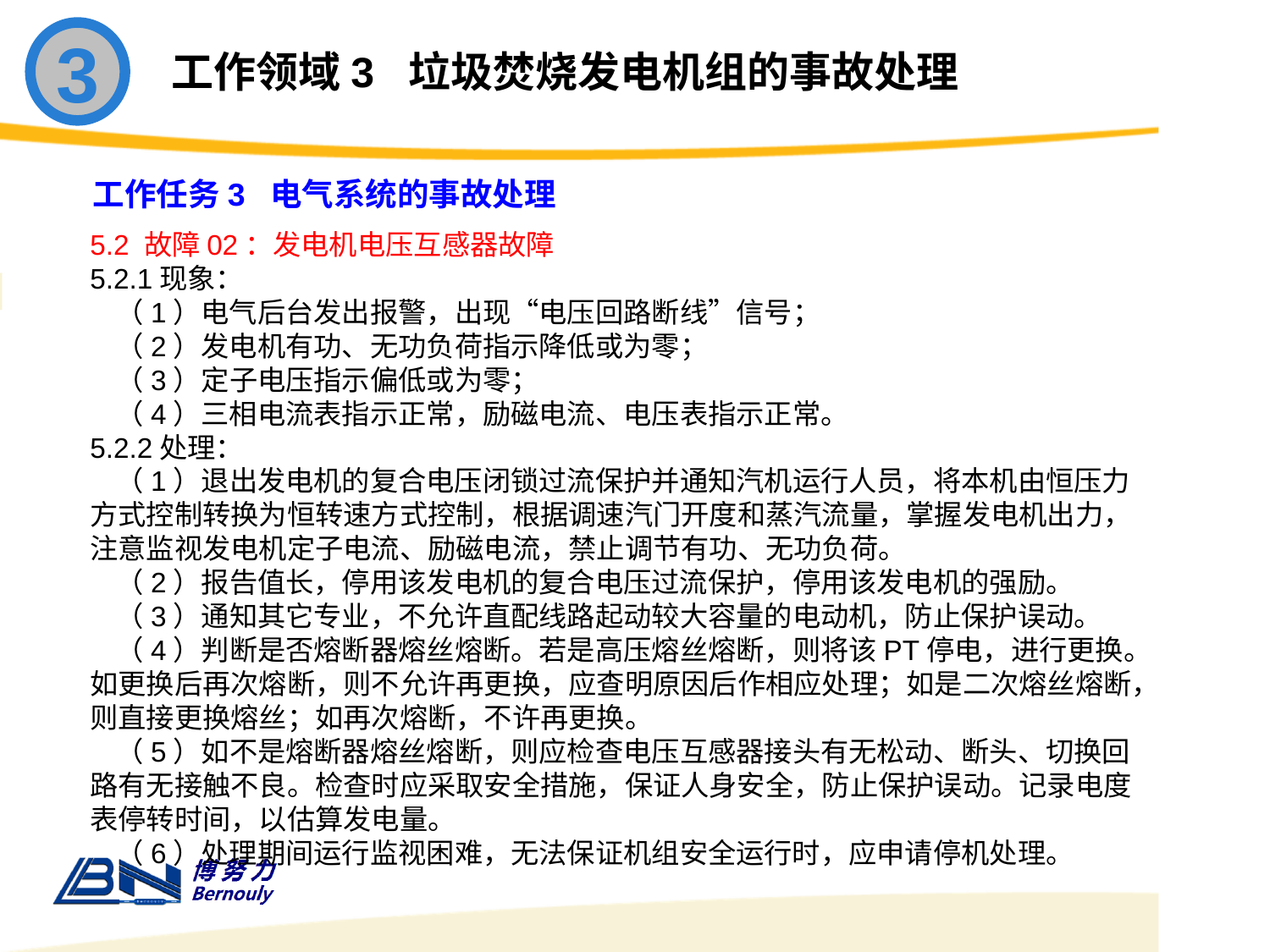

3
工作领域3  垃圾焚烧发电机组的事故处理
工作任务3  电气系统的事故处理
5.2 故障02：发电机电压互感器故障
5.2.1现象：
   （1）电气后台发出报警，出现“电压回路断线”信号；
   （2）发电机有功、无功负荷指示降低或为零；
   （3）定子电压指示偏低或为零；
   （4）三相电流表指示正常，励磁电流、电压表指示正常。
5.2.2处理：
   （1）退出发电机的复合电压闭锁过流保护并通知汽机运行人员，将本机由恒压力方式控制转换为恒转速方式控制，根据调速汽门开度和蒸汽流量，掌握发电机出力，注意监视发电机定子电流、励磁电流，禁止调节有功、无功负荷。
   （2）报告值长，停用该发电机的复合电压过流保护，停用该发电机的强励。
   （3）通知其它专业，不允许直配线路起动较大容量的电动机，防止保护误动。
   （4）判断是否熔断器熔丝熔断。若是高压熔丝熔断，则将该PT停电，进行更换。如更换后再次熔断，则不允许再更换，应查明原因后作相应处理；如是二次熔丝熔断，则直接更换熔丝；如再次熔断，不许再更换。
   （5）如不是熔断器熔丝熔断，则应检查电压互感器接头有无松动、断头、切换回路有无接触不良。检查时应采取安全措施，保证人身安全，防止保护误动。记录电度表停转时间，以估算发电量。
   （6）处理期间运行监视困难，无法保证机组安全运行时，应申请停机处理。